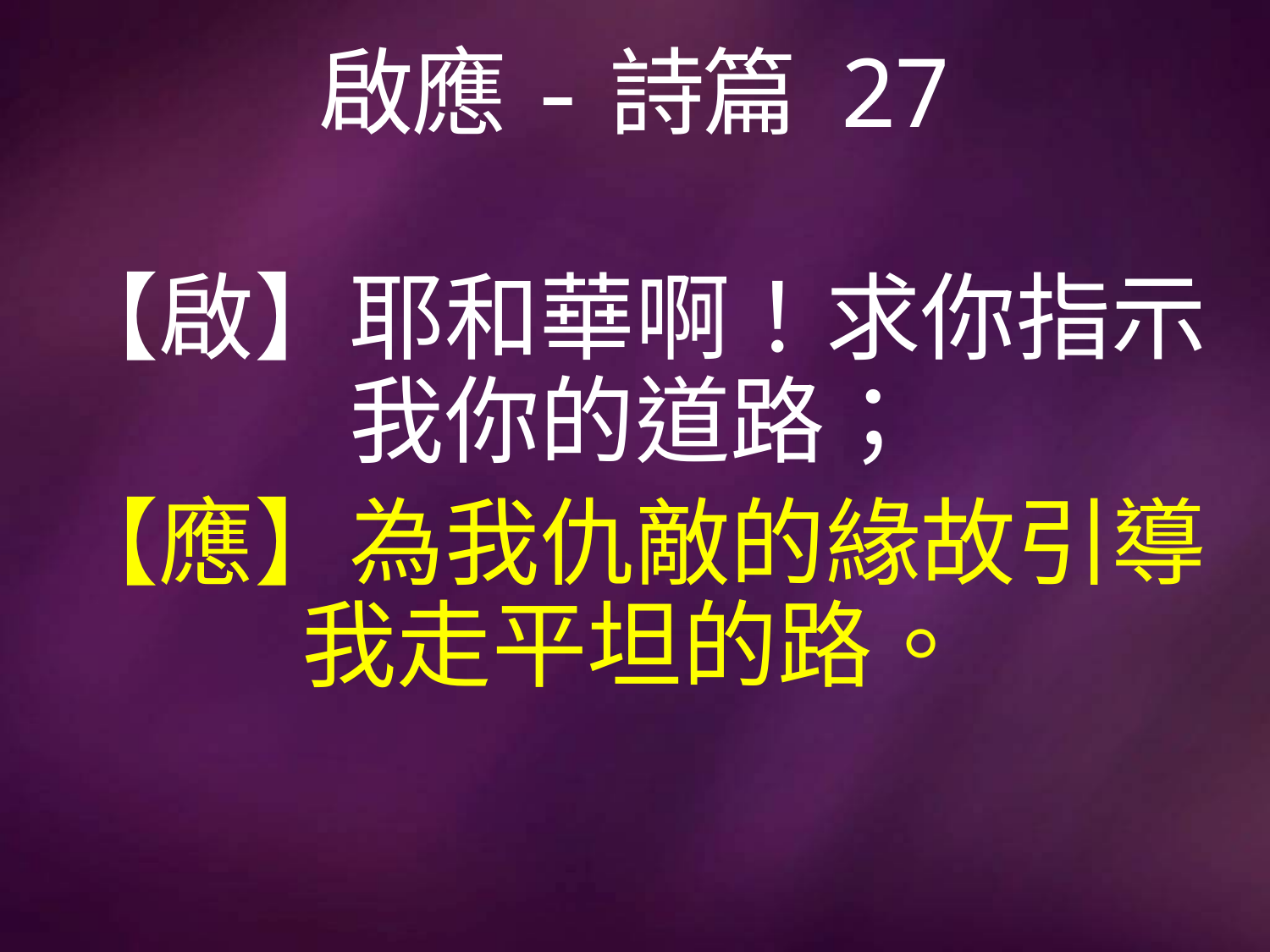

# 啟應-詩篇 27
【啟】耶和華啊！求你指示我你的道路；
【應】為我仇敵的緣故引導我走平坦的路。